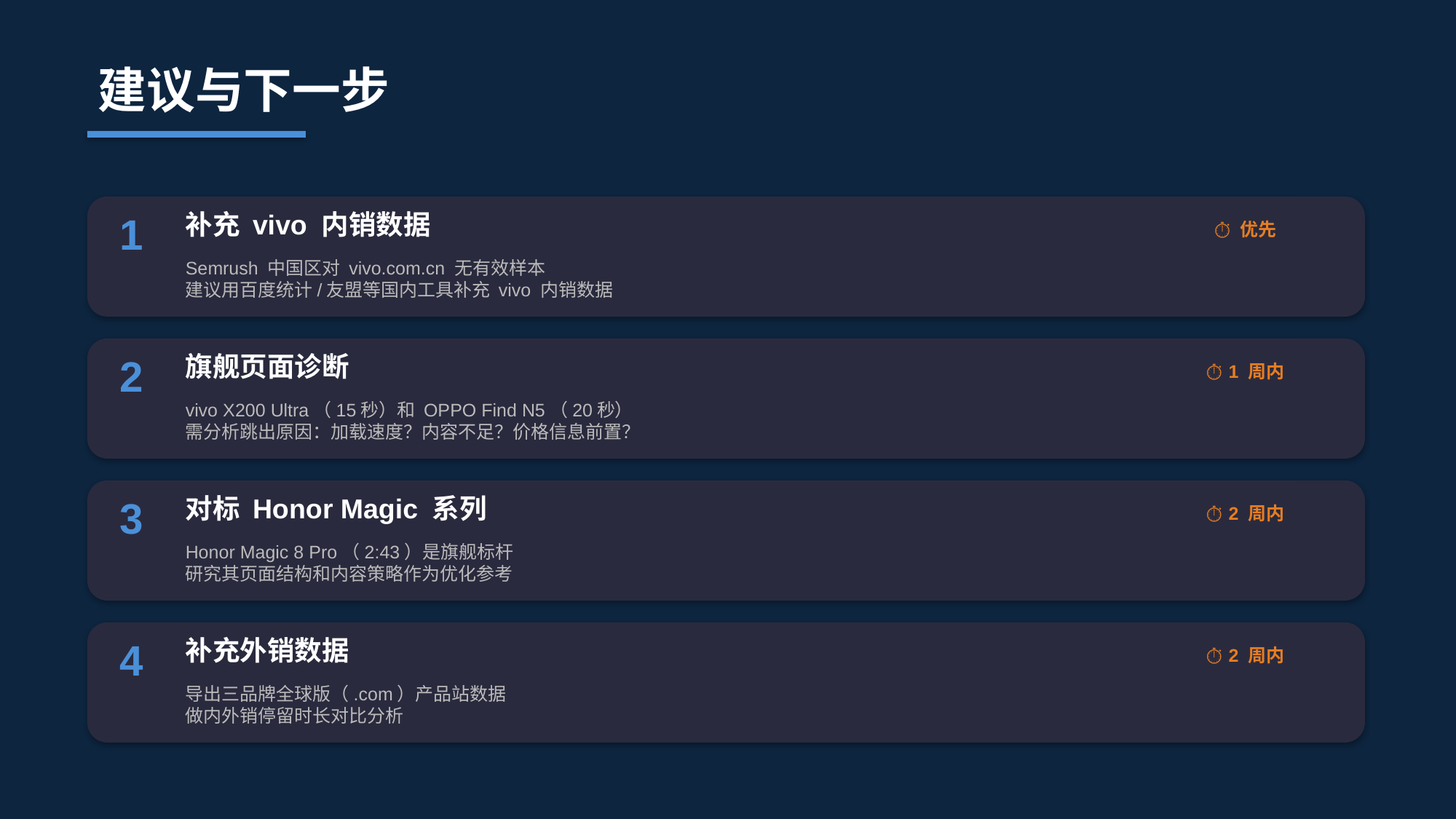

建议与下一步

1
补充 vivo 内销数据
⏱ 优先
Semrush 中国区对 vivo.com.cn 无有效样本
建议用百度统计/友盟等国内工具补充 vivo 内销数据

2
旗舰页面诊断
⏱ 1 周内
vivo X200 Ultra（15秒）和 OPPO Find N5（20秒）
需分析跳出原因：加载速度？内容不足？价格信息前置？

3
对标 Honor Magic 系列
⏱ 2 周内
Honor Magic 8 Pro（2:43）是旗舰标杆
研究其页面结构和内容策略作为优化参考

4
补充外销数据
⏱ 2 周内
导出三品牌全球版（.com）产品站数据
做内外销停留时长对比分析